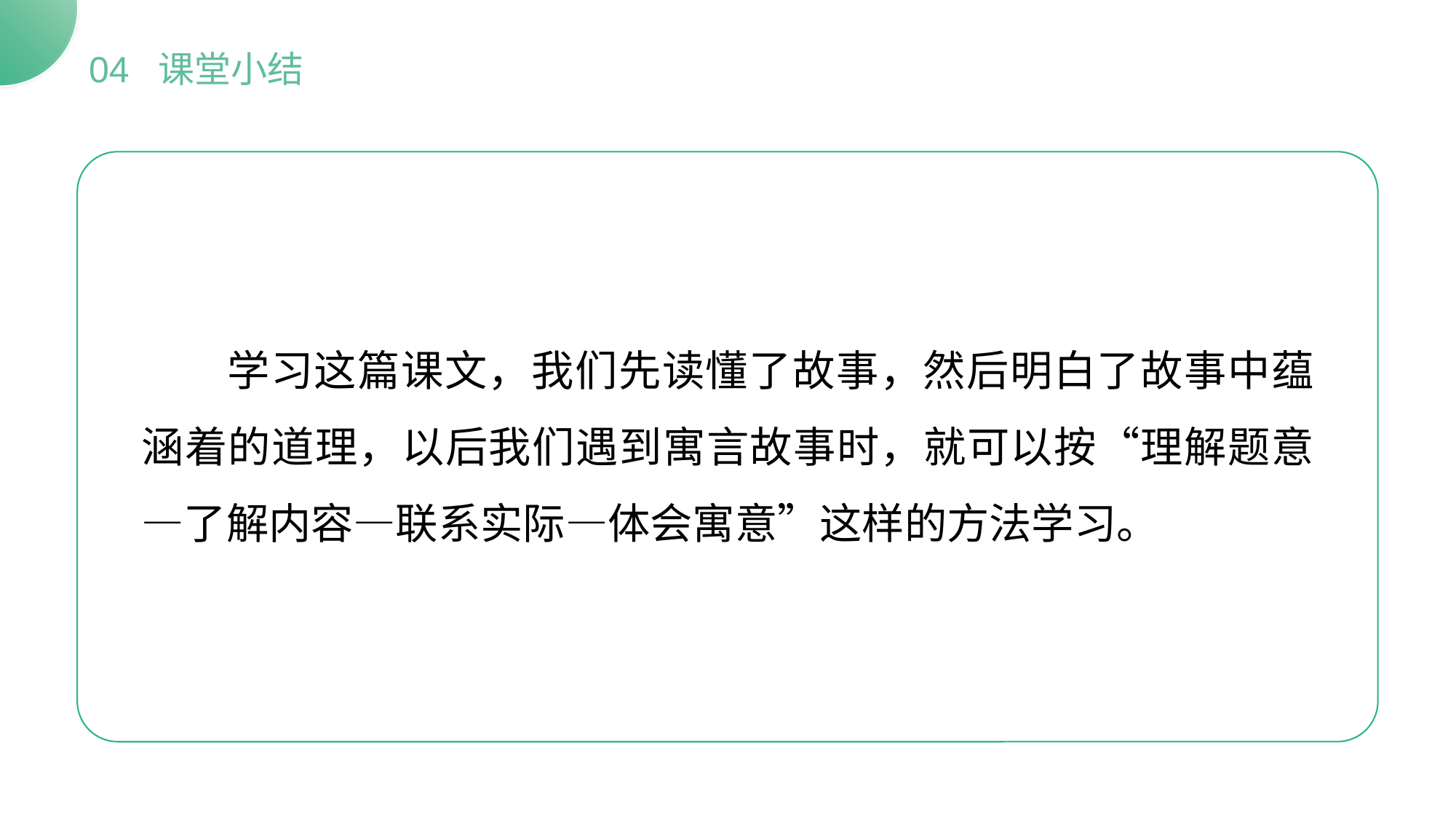

04  课堂小结
       学习这篇课文，我们先读懂了故事，然后明白了故事中蕴涵着的道理，以后我们遇到寓言故事时，就可以按“理解题意—了解内容—联系实际—体会寓意”这样的方法学习。